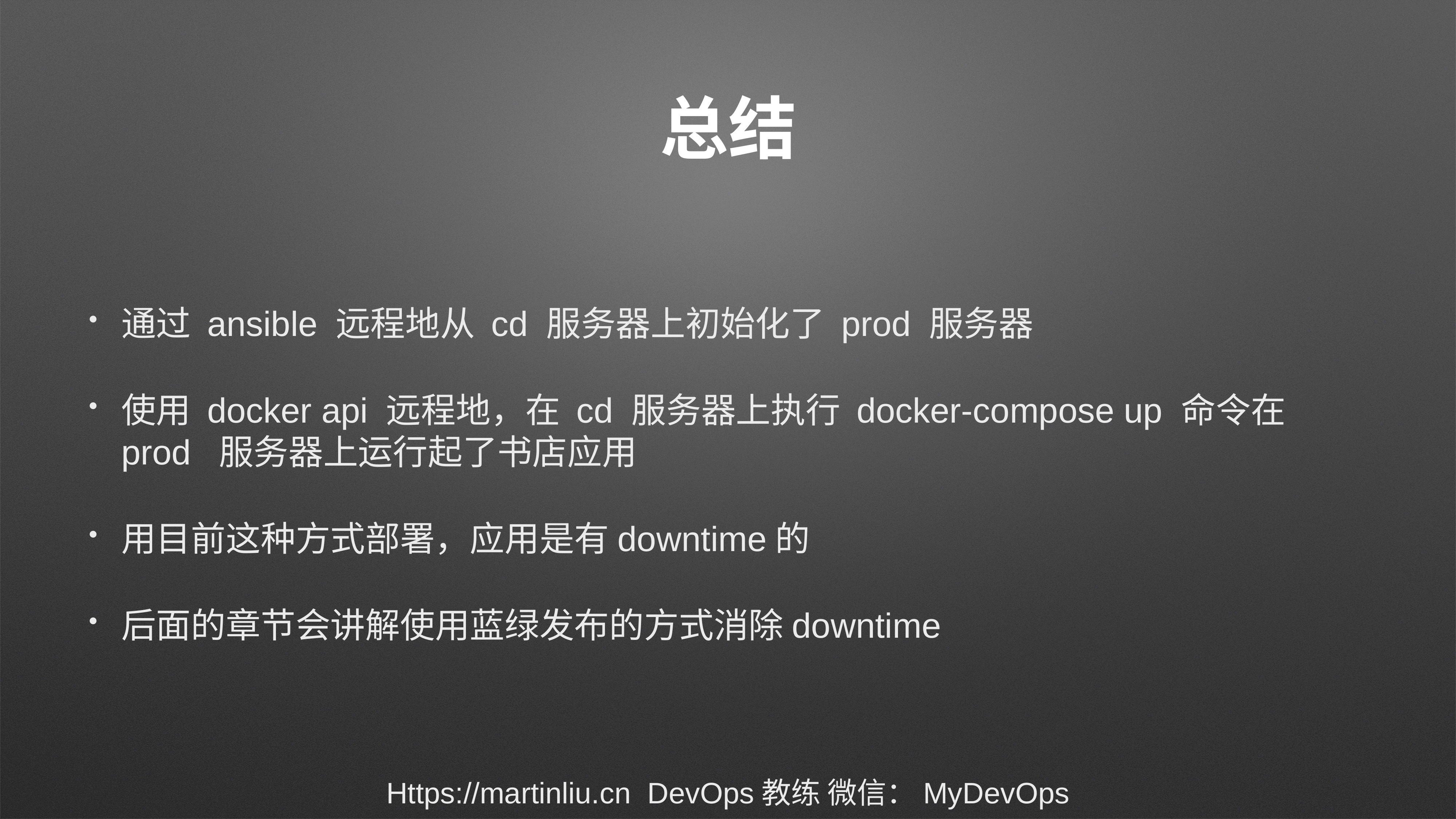

# 总结
通过 ansible 远程地从 cd 服务器上初始化了 prod 服务器
使用 docker api 远程地，在 cd 服务器上执行 docker-compose up 命令在 prod  服务器上运行起了书店应用
用目前这种方式部署，应用是有downtime的
后面的章节会讲解使用蓝绿发布的方式消除downtime